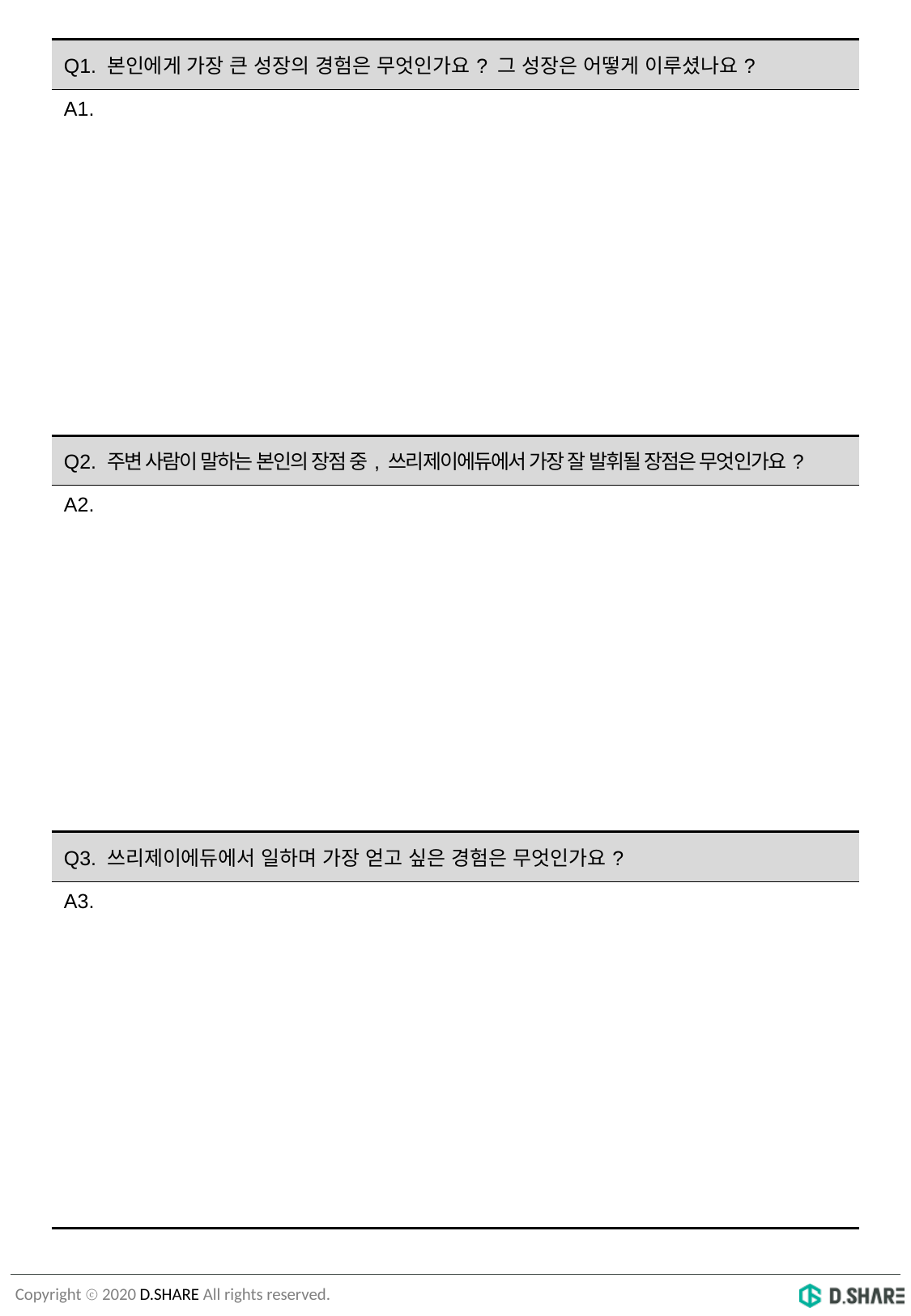

| Q1. 본인에게 가장 큰 성장의 경험은 무엇인가요? 그 성장은 어떻게 이루셨나요? |
| --- |
| A1. |
| Q2. 주변 사람이 말하는 본인의 장점 중, 쓰리제이에듀에서 가장 잘 발휘될 장점은 무엇인가요? |
| A2. |
| Q3. 쓰리제이에듀에서 일하며 가장 얻고 싶은 경험은 무엇인가요? |
| A3. |